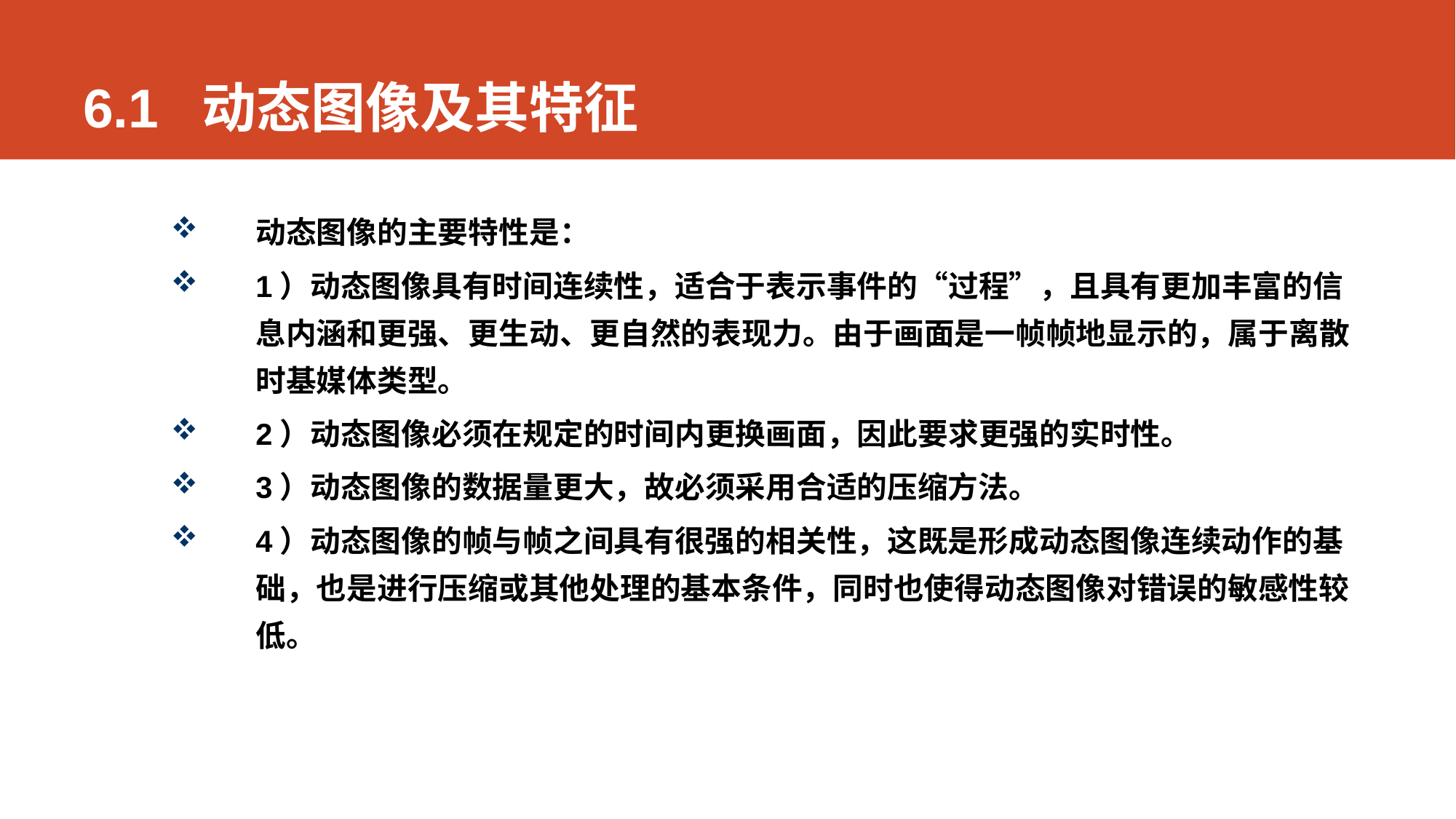

# 6.1  动态图像及其特征
动态图像的主要特性是：
1）动态图像具有时间连续性，适合于表示事件的“过程”，且具有更加丰富的信息内涵和更强、更生动、更自然的表现力。由于画面是一帧帧地显示的，属于离散时基媒体类型。
2）动态图像必须在规定的时间内更换画面，因此要求更强的实时性。
3）动态图像的数据量更大，故必须采用合适的压缩方法。
4）动态图像的帧与帧之间具有很强的相关性，这既是形成动态图像连续动作的基础，也是进行压缩或其他处理的基本条件，同时也使得动态图像对错误的敏感性较低。